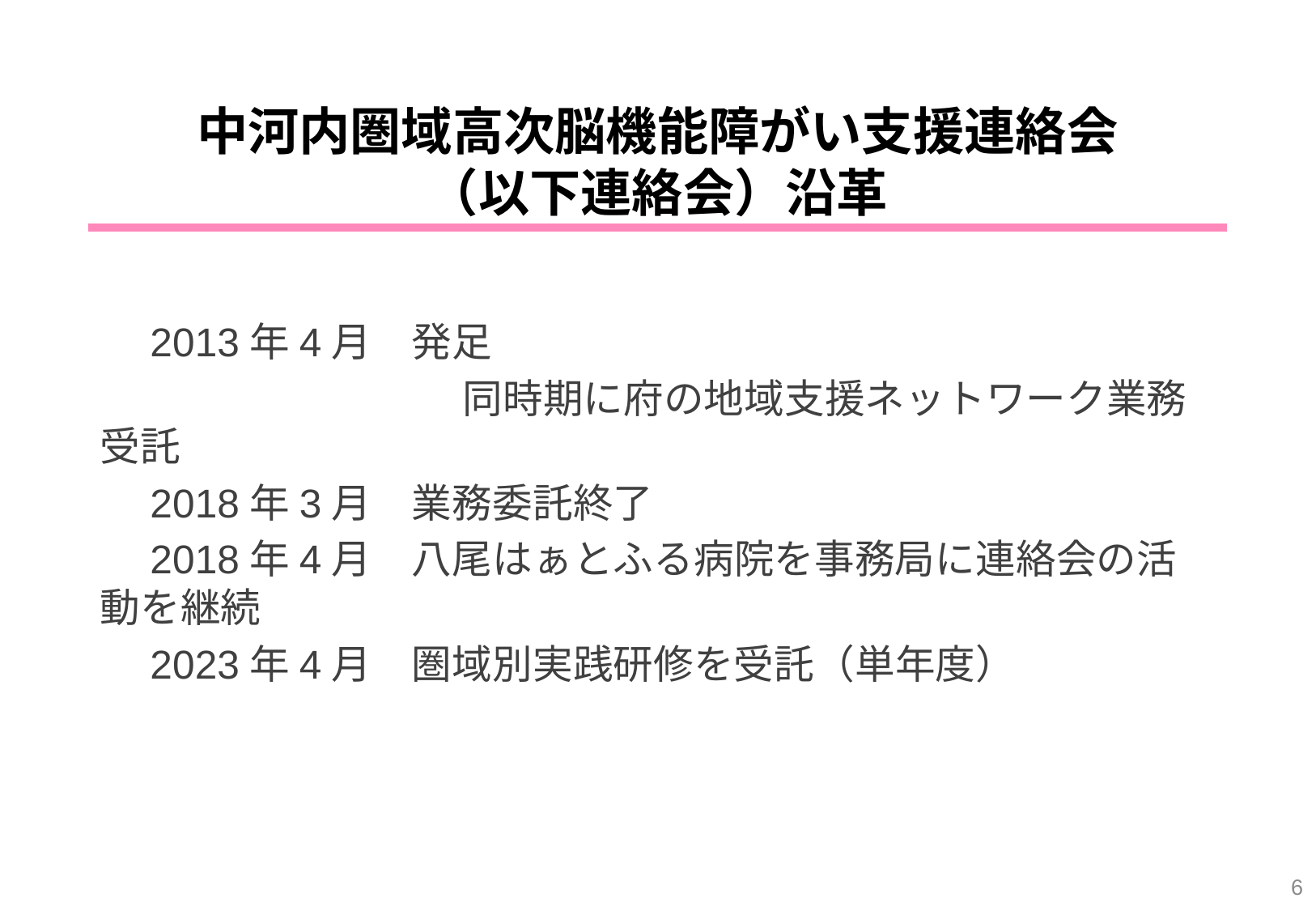

# 中河内圏域高次脳機能障がい支援連絡会 （以下連絡会）沿革
　2013年4月　発足
　　　　　　　　　同時期に府の地域支援ネットワーク業務受託
　2018年3月　業務委託終了
　2018年4月　八尾はぁとふる病院を事務局に連絡会の活動を継続
　2023年4月　圏域別実践研修を受託（単年度）
6